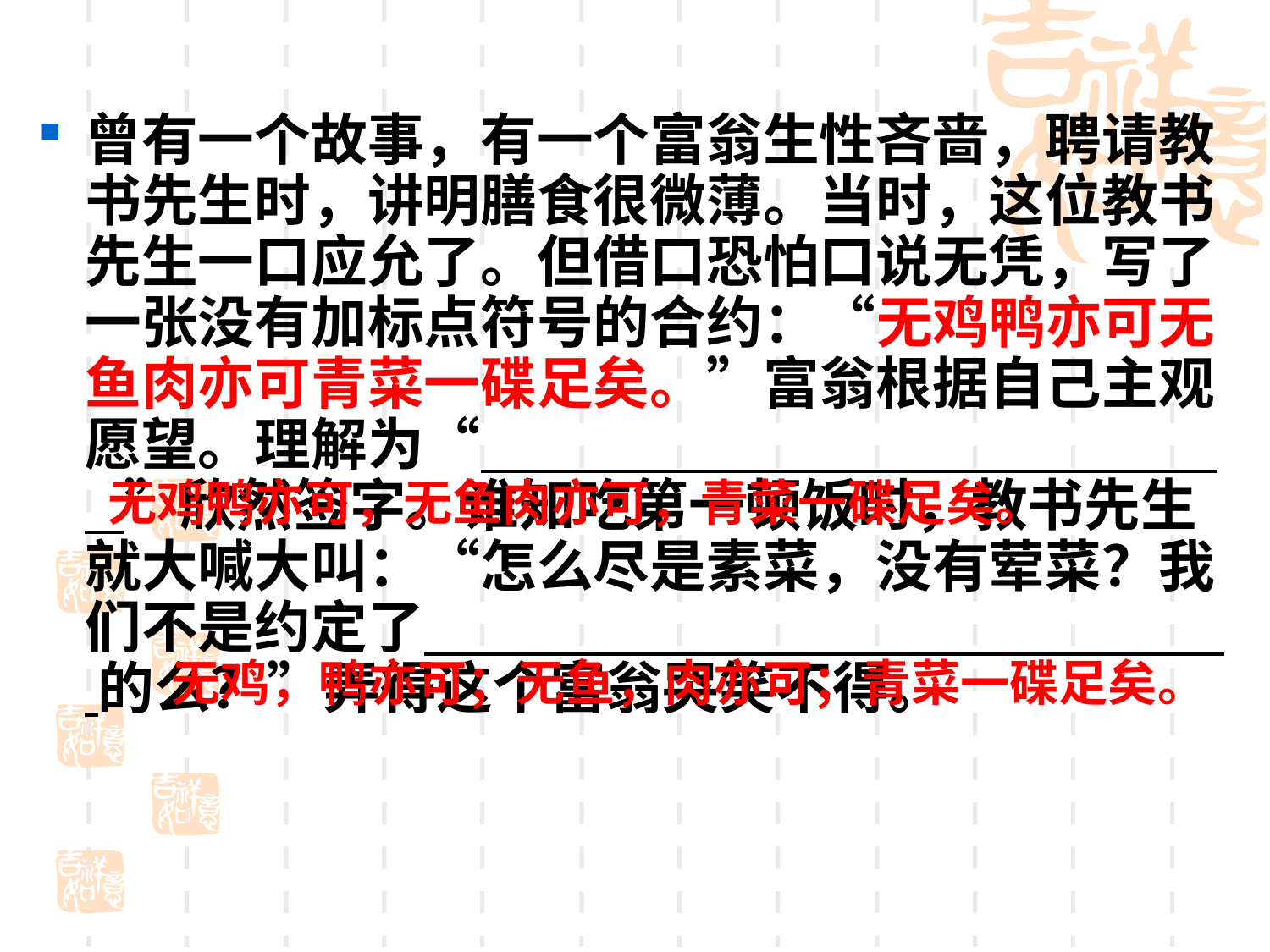

曾有一个故事，有一个富翁生性吝啬，聘请教书先生时，讲明膳食很微薄。当时，这位教书先生一口应允了。但借口恐怕口说无凭，写了一张没有加标点符号的合约：“无鸡鸭亦可无鱼肉亦可青菜一碟足矣。”富翁根据自己主观愿望。理解为“                                                             ”欣然签字。谁知吃第一顿饭时，教书先生就大喊大叫：“怎么尽是素菜，没有荤菜？我们不是约定了                                                                的么？”弄得这个富翁哭笑不得。

无鸡鸭亦可，无鱼肉亦可，青菜一碟足矣。
无鸡，鸭亦可；无鱼，肉亦可；青菜一碟足矣。